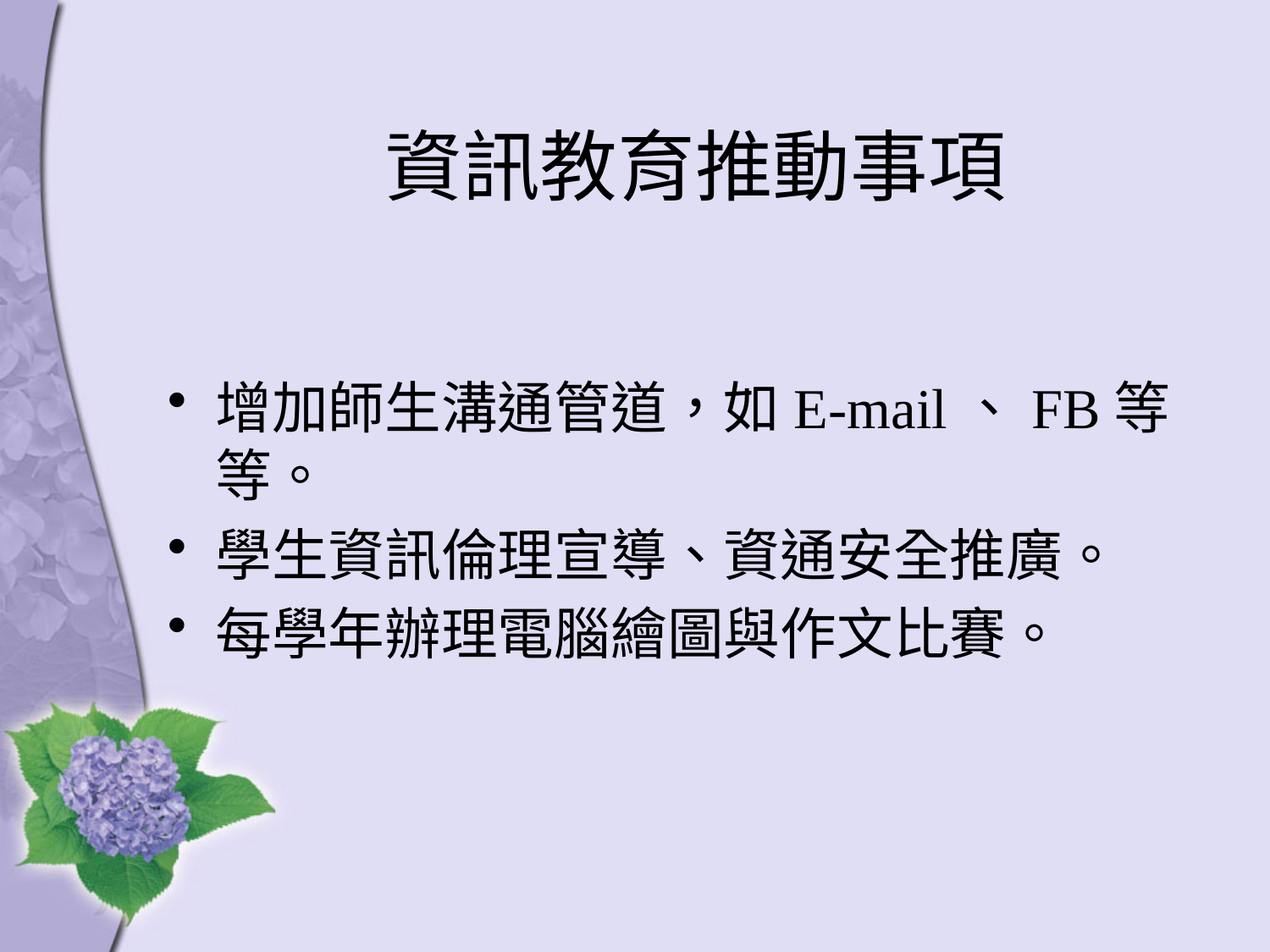

# 資訊教育推動事項
增加師生溝通管道，如E-mail、FB等等。
學生資訊倫理宣導、資通安全推廣。
每學年辦理電腦繪圖與作文比賽。